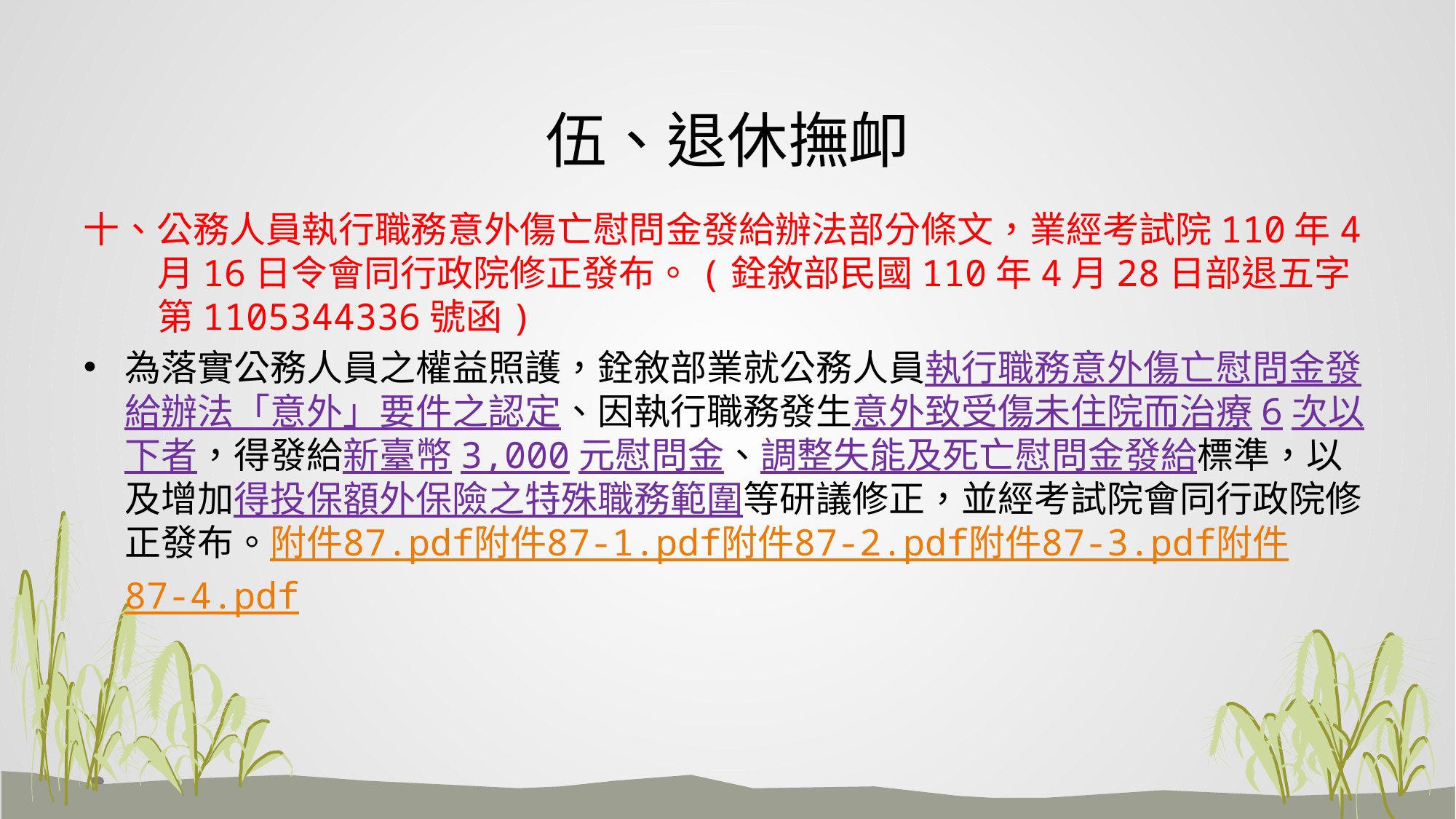

# 伍、退休撫卹
十、公務人員執行職務意外傷亡慰問金發給辦法部分條文，業經考試院110年4月16日令會同行政院修正發布。(銓敘部民國110年4月28日部退五字第1105344336號函)
為落實公務人員之權益照護，銓敘部業就公務人員執行職務意外傷亡慰問金發給辦法「意外」要件之認定、因執行職務發生意外致受傷未住院而治療6次以下者，得發給新臺幣3,000元慰問金、調整失能及死亡慰問金發給標準，以及增加得投保額外保險之特殊職務範圍等研議修正，並經考試院會同行政院修正發布。附件87.pdf附件87-1.pdf附件87-2.pdf附件87-3.pdf附件87-4.pdf